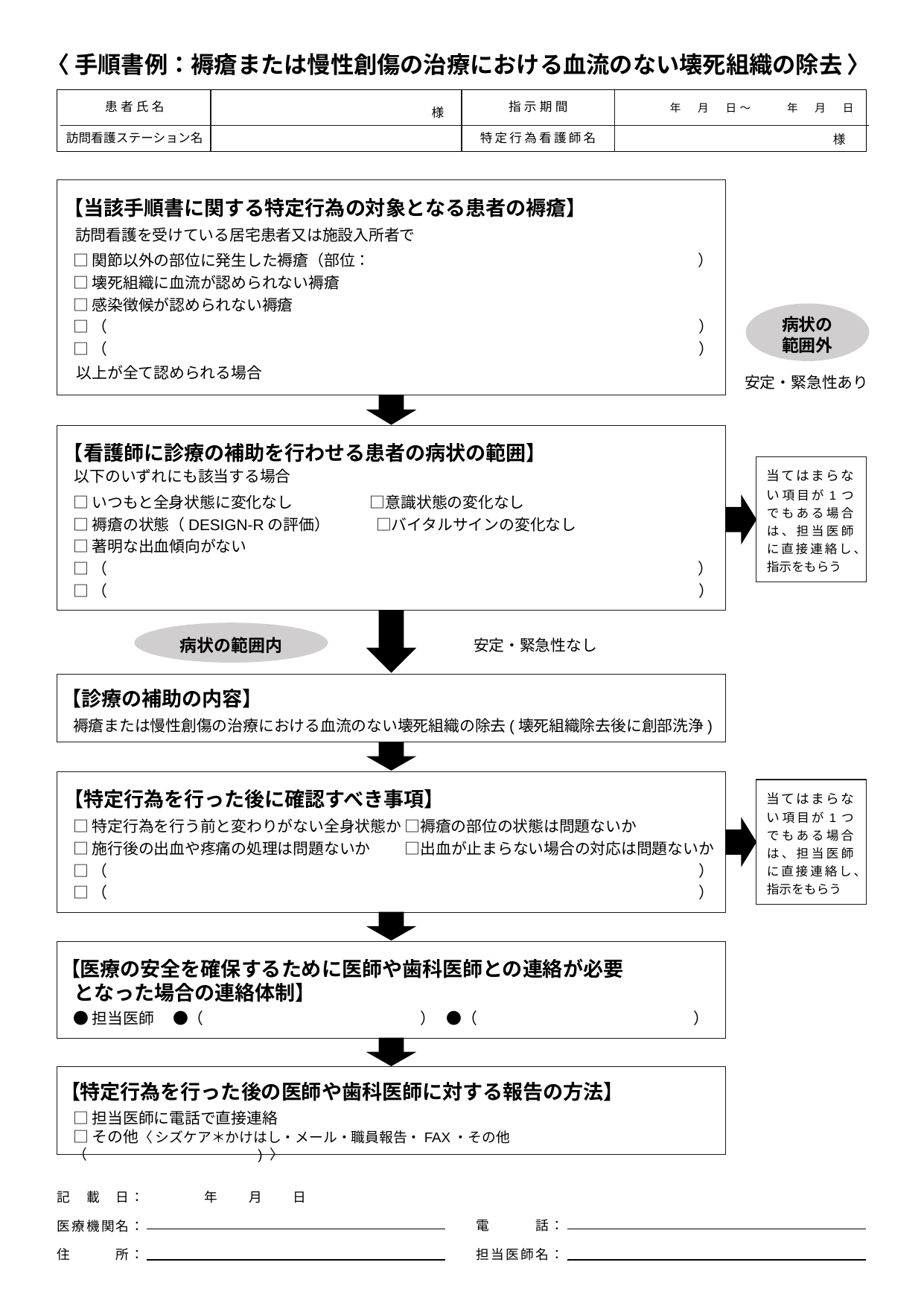

〈手順書例：褥瘡または慢性創傷の治療における血流のない壊死組織の除去〉

患者氏名
指示期間
　　　年　月　日〜　　 年　月　日
　　　　　　　　　　　　様
訪問看護ステーション名
特定行為看護師名
　　　　　　　　　　　　様

【当該手順書に関する特定行為の対象となる患者の褥瘡】
訪問看護を受けている居宅患者又は施設入所者で
□関節以外の部位に発生した褥瘡（部位：　　　　　　　　　　　　　　　　　　　　 　）
□壊死組織に血流が認められない褥瘡
□感染徴候が認められない褥瘡
□（　　　　　　　　　　　　　　　　　　　　　　　　　　　　　　　　　　　　　 　）
□（　　　　　　　　　　　　　　　　　　　　　　　　　　　　　　　　　　　　　 　）
以上が全て認められる場合

病状の
範囲外
安定・緊急性あり

【看護師に診療の補助を行わせる患者の病状の範囲】
以下のいずれにも該当する場合
□いつもと全身状態に変化なし　　　　　□意識状態の変化なし
□褥瘡の状態（DESIGN-Rの評価）　　　□バイタルサインの変化なし
□著明な出血傾向がない
□（　　　　　　　　　　　　　　　　　　　　　　　　　　　　　　　　　　　　　　 ）
□（　　　　　　　　　　　　　　　　　　　　　　　　　　　　　　　　　　　　　　 ）

当てはまらない項目が1つでもある場合は、担当医師に直接連絡し、指示をもらう

病状の範囲内
安定・緊急性なし

【診療の補助の内容】
褥瘡または慢性創傷の治療における血流のない壊死組織の除去(壊死組織除去後に創部洗浄)

【特定行為を行った後に確認すべき事項】
□特定行為を行う前と変わりがない全身状態か □褥瘡の部位の状態は問題ないか
□施行後の出血や疼痛の処理は問題ないか　　 □出血が止まらない場合の対応は問題ないか
□（　　　　　　　　　　　　　　　　　　　　　　　　　　　　　　　　　　　　　　 ）
□（　　　　　　　　　　　　　　　　　　　　　　　　　　　　　　　　　　　　　　 ）

当てはまらない項目が1つでもある場合は、担当医師に直接連絡し、指示をもらう

【医療の安全を確保するために医師や歯科医師との連絡が必要
  となった場合の連絡体制】
●担当医師 　●（　　　　　　　　　　　　　　）   ●（　　　　　　　　　　　　　　）

【特定行為を行った後の医師や歯科医師に対する報告の方法】
□担当医師に電話で直接連絡
□その他〈 シズケア＊かけはし・メール・職員報告・FAX・その他（　　　　　　　　　　　　) 〉
記　載　日：　　　　年　　月　　日
医療機関名：
住　　　所：
電　　　話：
担当医師名：